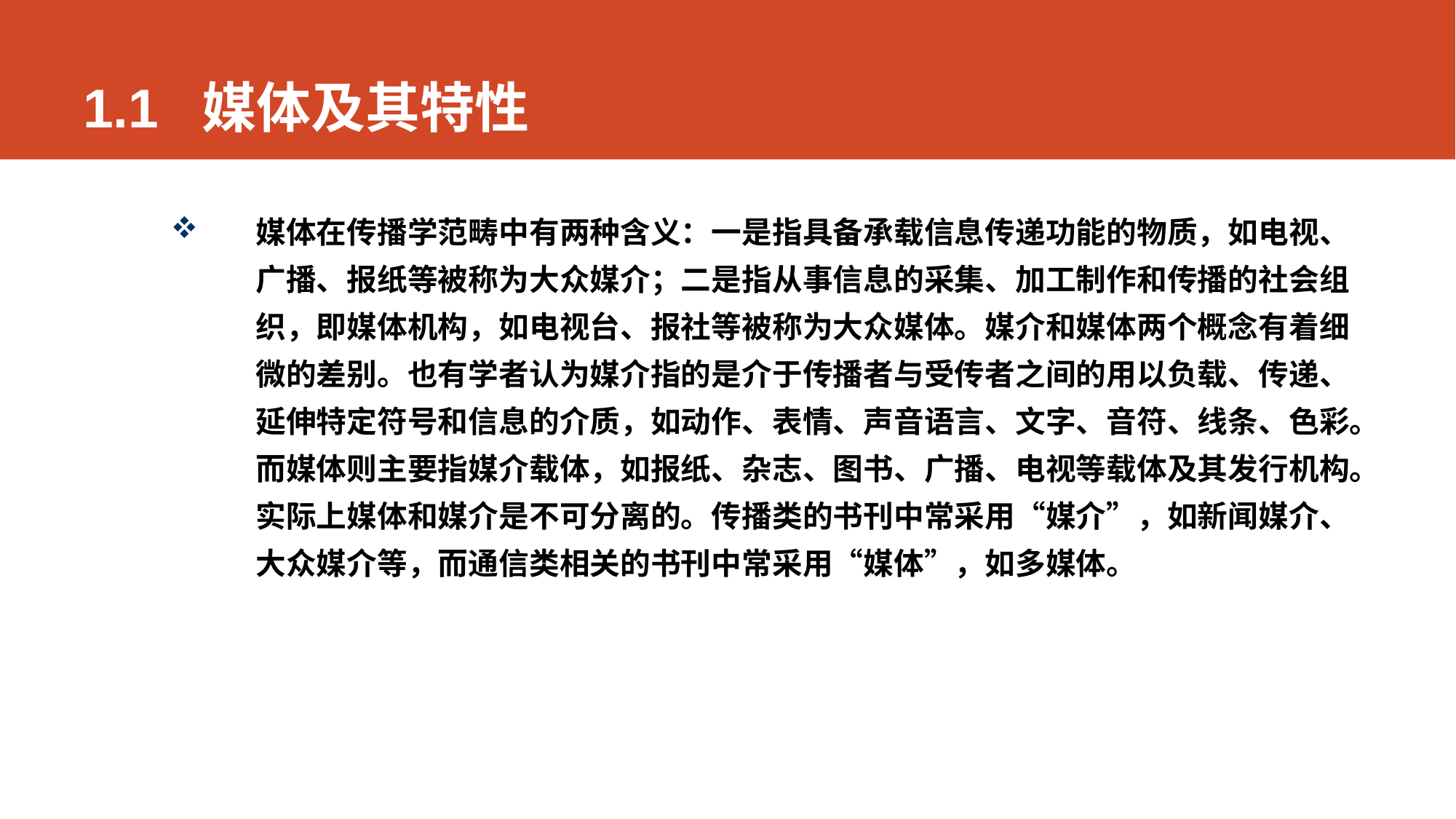

# 1.1  媒体及其特性
媒体在传播学范畴中有两种含义：一是指具备承载信息传递功能的物质，如电视、广播、报纸等被称为大众媒介；二是指从事信息的采集、加工制作和传播的社会组织，即媒体机构，如电视台、报社等被称为大众媒体。媒介和媒体两个概念有着细微的差别。也有学者认为媒介指的是介于传播者与受传者之间的用以负载、传递、延伸特定符号和信息的介质，如动作、表情、声音语言、文字、音符、线条、色彩。而媒体则主要指媒介载体，如报纸、杂志、图书、广播、电视等载体及其发行机构。实际上媒体和媒介是不可分离的。传播类的书刊中常采用“媒介”，如新闻媒介、大众媒介等，而通信类相关的书刊中常采用“媒体”，如多媒体。